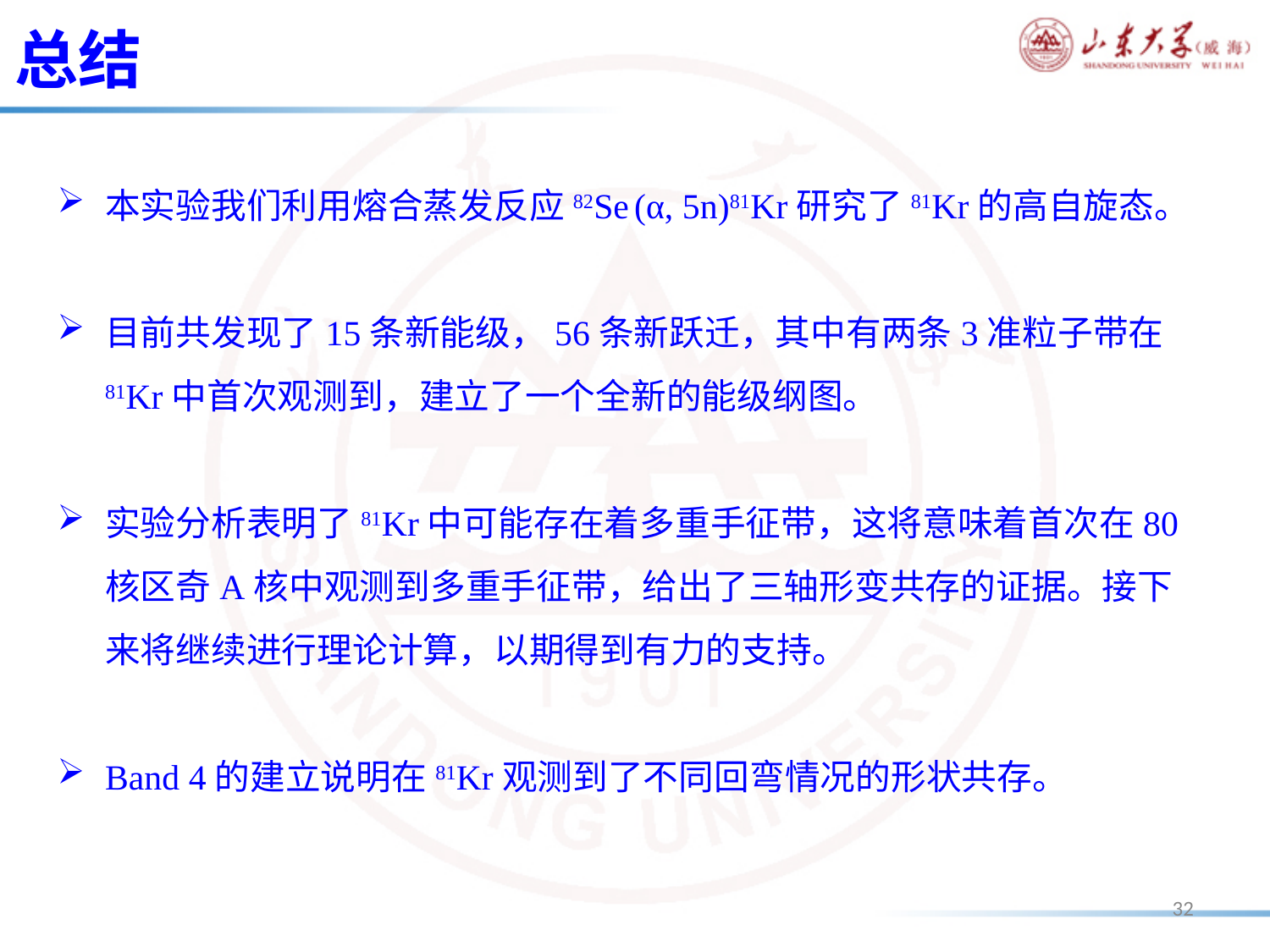

总结
本实验我们利用熔合蒸发反应82Se (α, 5n)81Kr研究了81Kr的高自旋态。

目前共发现了15条新能级，56条新跃迁，其中有两条3准粒子带在81Kr中首次观测到，建立了一个全新的能级纲图。

实验分析表明了81Kr中可能存在着多重手征带，这将意味着首次在80核区奇A核中观测到多重手征带，给出了三轴形变共存的证据。接下来将继续进行理论计算，以期得到有力的支持。

Band 4的建立说明在81Kr观测到了不同回弯情况的形状共存。
32